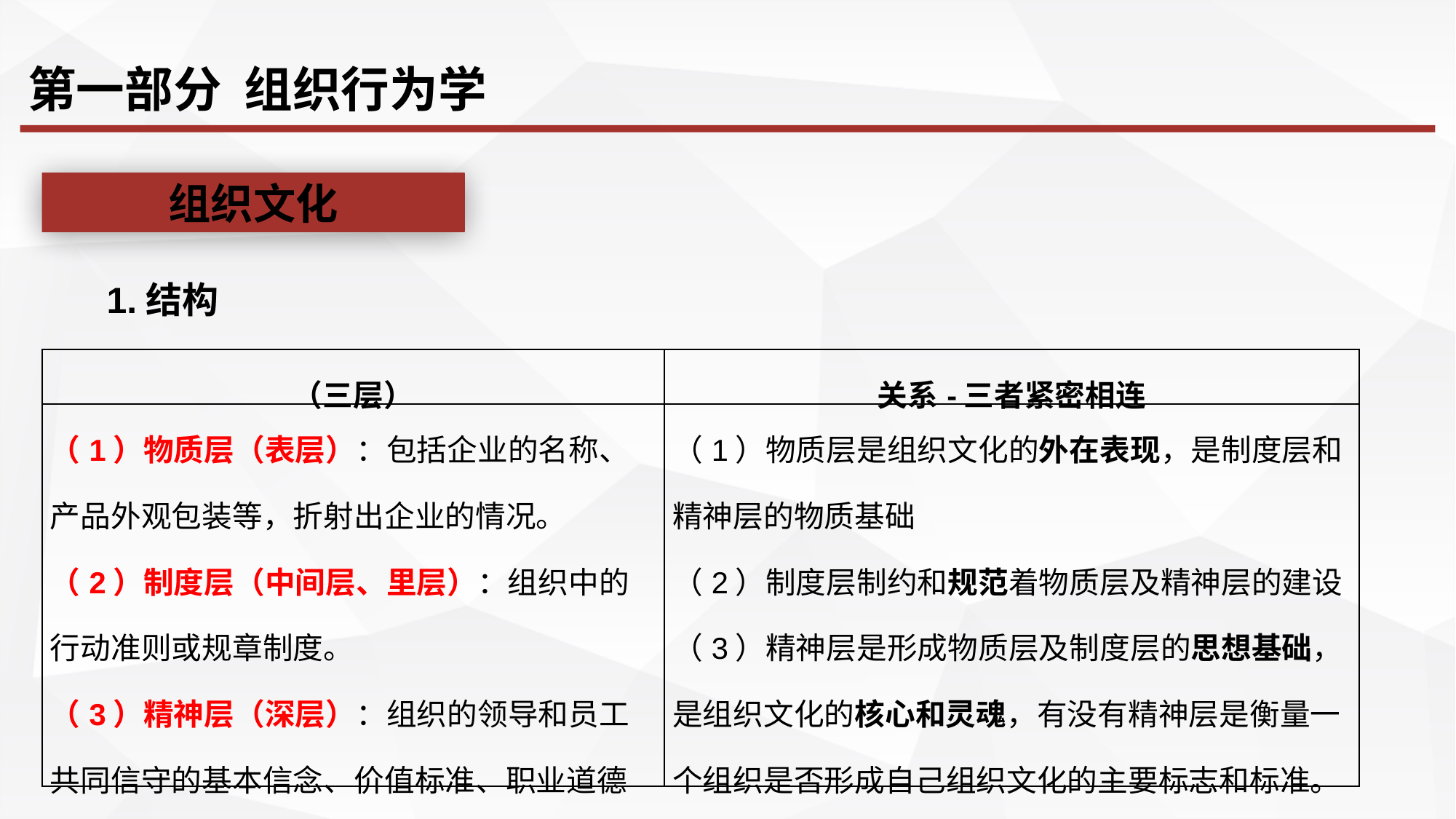

第一部分  组织行为学

组织文化
1.结构
| （三层） | 关系-三者紧密相连 |
| --- | --- |
| （1）物质层（表层）：包括企业的名称、产品外观包装等，折射出企业的情况。 （2）制度层（中间层、里层）：组织中的行动准则或规章制度。 （3）精神层（深层）：组织的领导和员工共同信守的基本信念、价值标准、职业道德及精神风貌。 | （1）物质层是组织文化的外在表现，是制度层和精神层的物质基础 （2）制度层制约和规范着物质层及精神层的建设 （3）精神层是形成物质层及制度层的思想基础，是组织文化的核心和灵魂，有没有精神层是衡量一个组织是否形成自己组织文化的主要标志和标准。 |